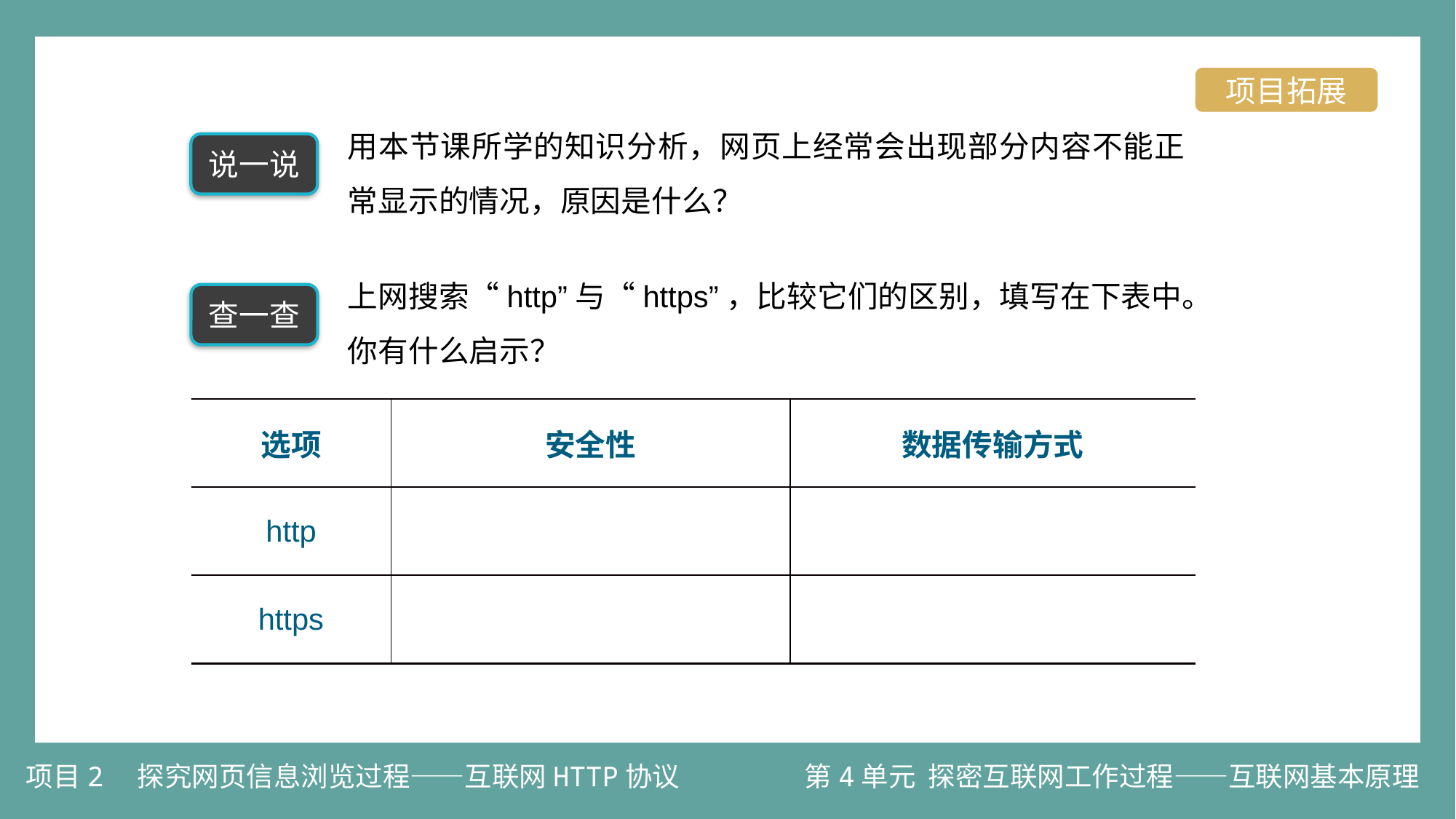

项目拓展
用本节课所学的知识分析，网页上经常会出现部分内容不能正常显示的情况，原因是什么？
说一说
上网搜索“http”与“https”，比较它们的区别，填写在下表中。你有什么启示？
查一查
| 选项 | 安全性 | 数据传输方式 |
| --- | --- | --- |
| http |  |  |
| https |  |  |